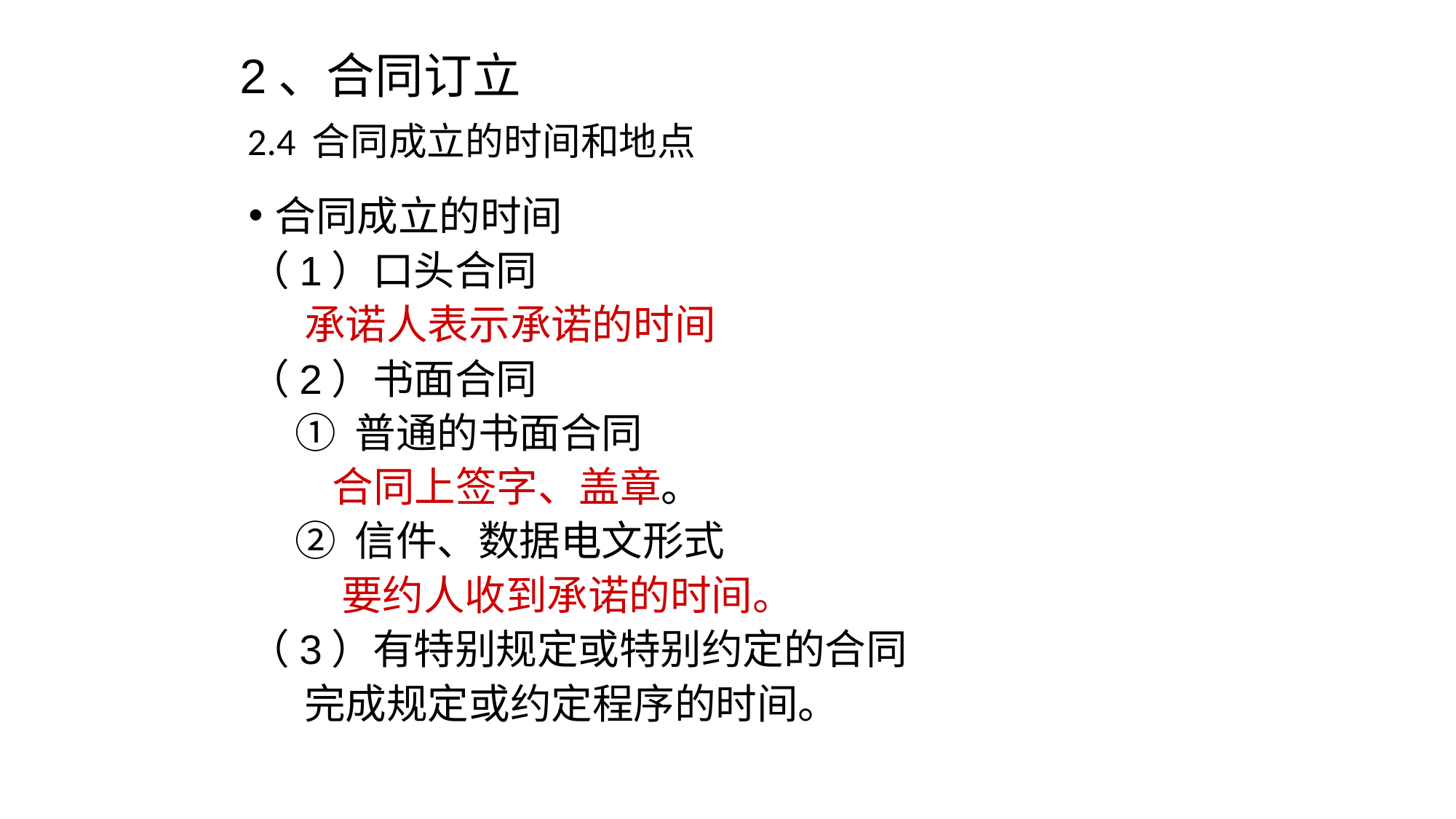

2、合同订立
# 2.4 合同成立的时间和地点
合同成立的时间
（1）口头合同
     承诺人表示承诺的时间
（2）书面合同
     ① 普通的书面合同
        合同上签字、盖章。
     ② 信件、数据电文形式
         要约人收到承诺的时间。
（3）有特别规定或特别约定的合同
     完成规定或约定程序的时间。